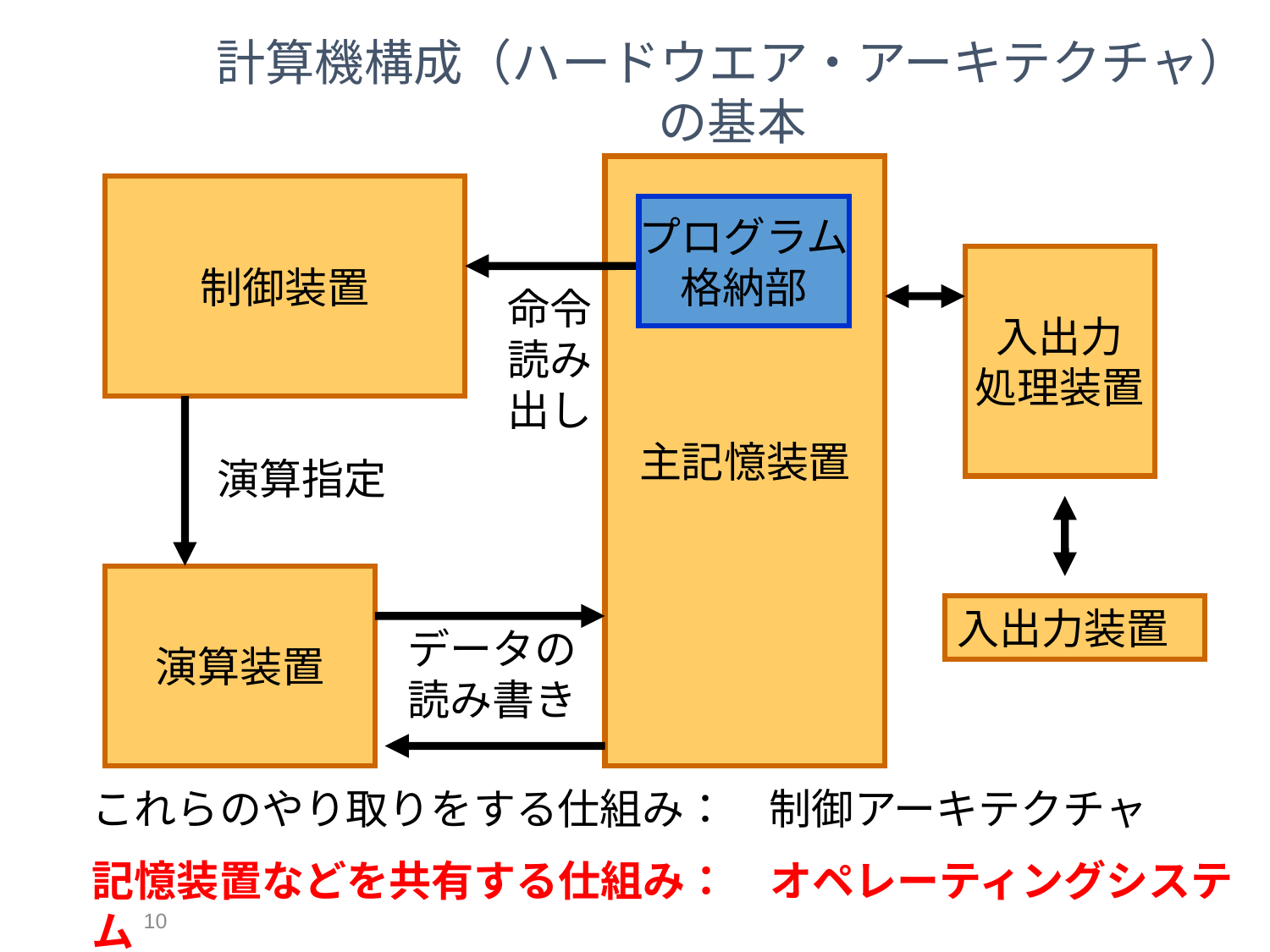

計算機構成（ハードウエア・アーキテクチャ）の基本

主記憶装置
制御装置
プログラム
格納部
入出力
処理装置

命令読み出し

演算指定

演算装置
入出力装置

データの読み書き

これらのやり取りをする仕組み：　制御アーキテクチャ
記憶装置などを共有する仕組み：　オペレーティングシステム
10